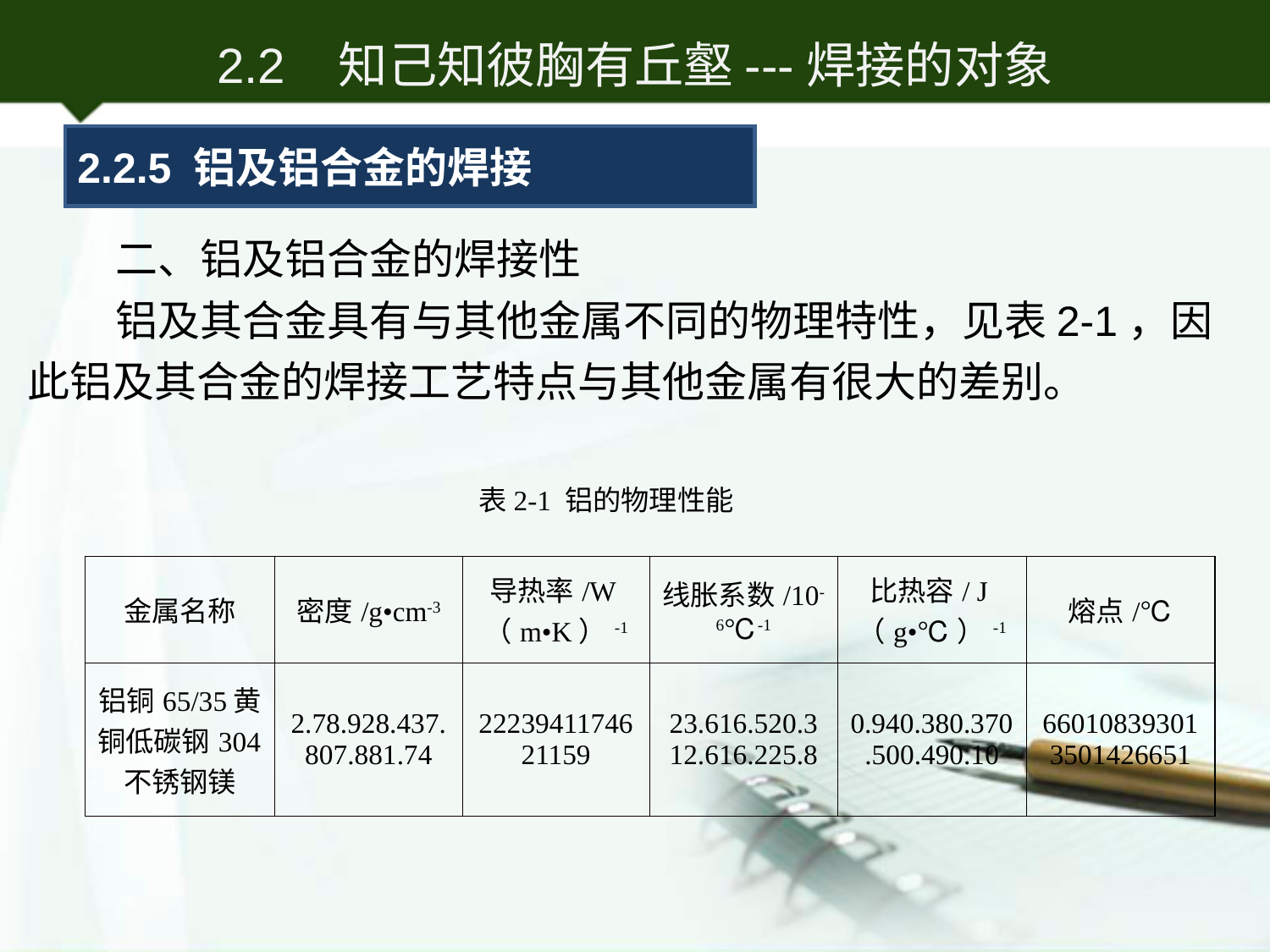

2.2   知己知彼胸有丘壑---焊接的对象
2.2.5 铝及铝合金的焊接
二、铝及铝合金的焊接性
铝及其合金具有与其他金属不同的物理特性，见表2-1，因此铝及其合金的焊接工艺特点与其他金属有很大的差别。

表2-1 铝的物理性能
| 金属名称 | 密度/g•cm-3 | 导热率/W（m•K）-1 | 线胀系数/10-6℃-1 | 比热容/ J（g•℃）-1 | 熔点/℃ |
| --- | --- | --- | --- | --- | --- |
| 铝铜65/35黄铜低碳钢304不锈钢镁 | 2.78.928.437.807.881.74 | 2223941174621159 | 23.616.520.312.616.225.8 | 0.940.380.370.500.490.10 | 660108393013501426651 |